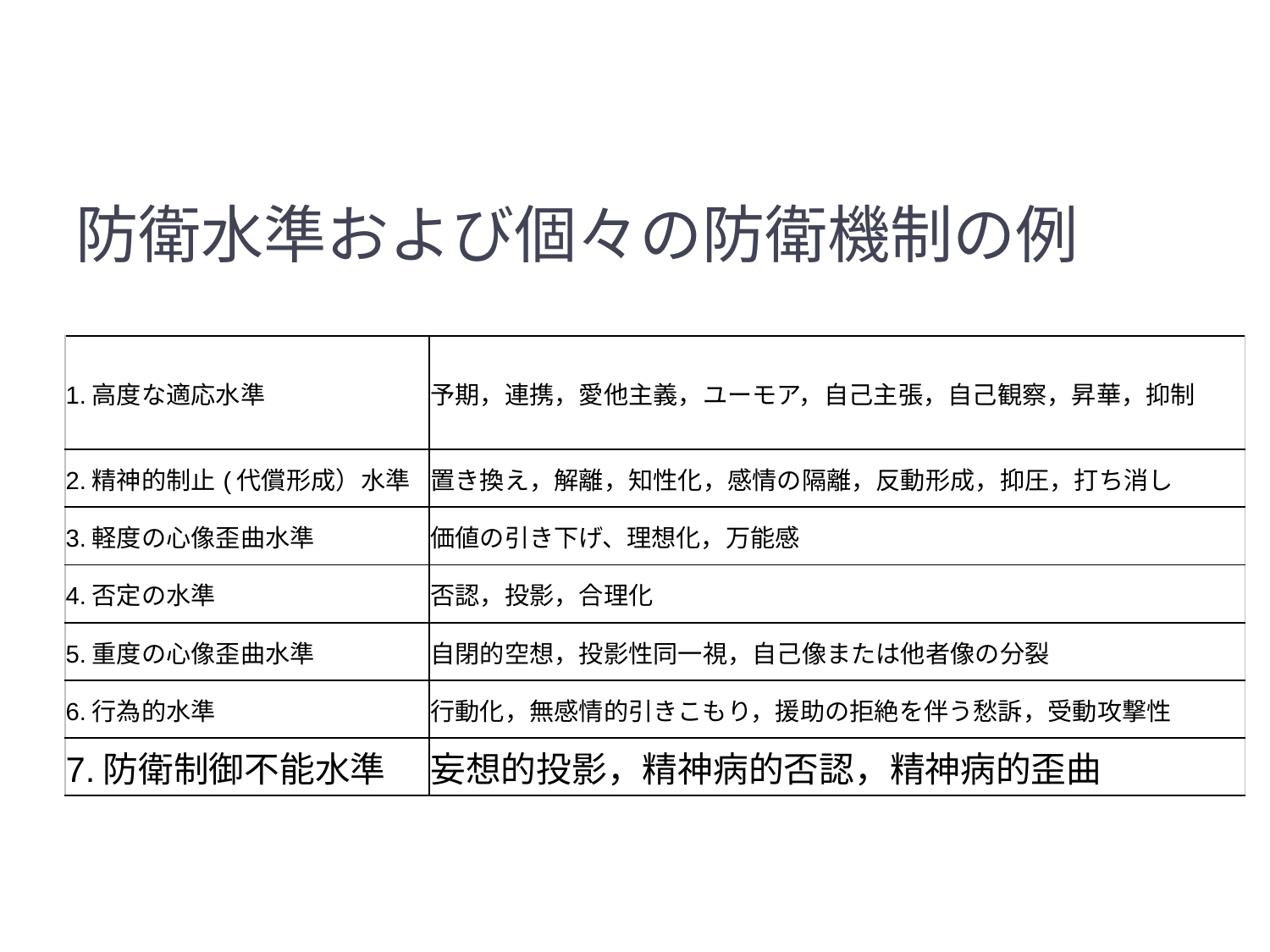

# 防衛水準および個々の防衛機制の例
| 1.高度な適応水準 | 予期，連携，愛他主義，ユーモア，自己主張，自己観察，昇華，抑制 |
| --- | --- |
| 2.精神的制止(代償形成）水準 | 置き換え，解離，知性化，感情の隔離，反動形成，抑圧，打ち消し |
| 3.軽度の心像歪曲水準 | 価値の引き下げ、理想化，万能感 |
| 4.否定の水準 | 否認，投影，合理化 |
| 5.重度の心像歪曲水準 | 自閉的空想，投影性同一視，自己像または他者像の分裂 |
| 6.行為的水準 | 行動化，無感情的引きこもり，援助の拒絶を伴う愁訴，受動攻撃性 |
| 7.防衛制御不能水準 | 妄想的投影，精神病的否認，精神病的歪曲 |